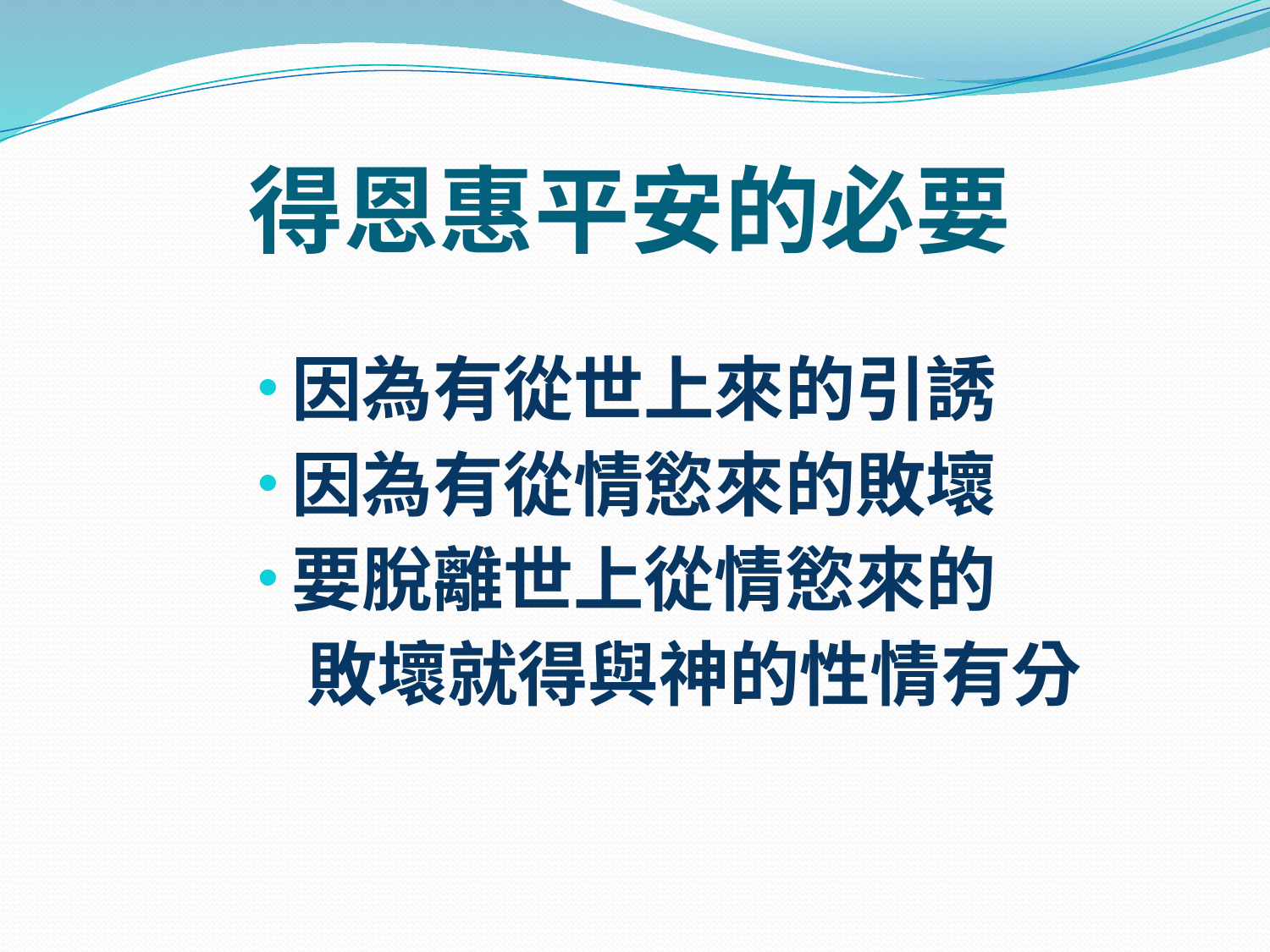

# 得恩惠平安的必要
因為有從世上來的引誘
因為有從情慾來的敗壞
要脫離世上從情慾來的
  敗壞就得與神的性情有分